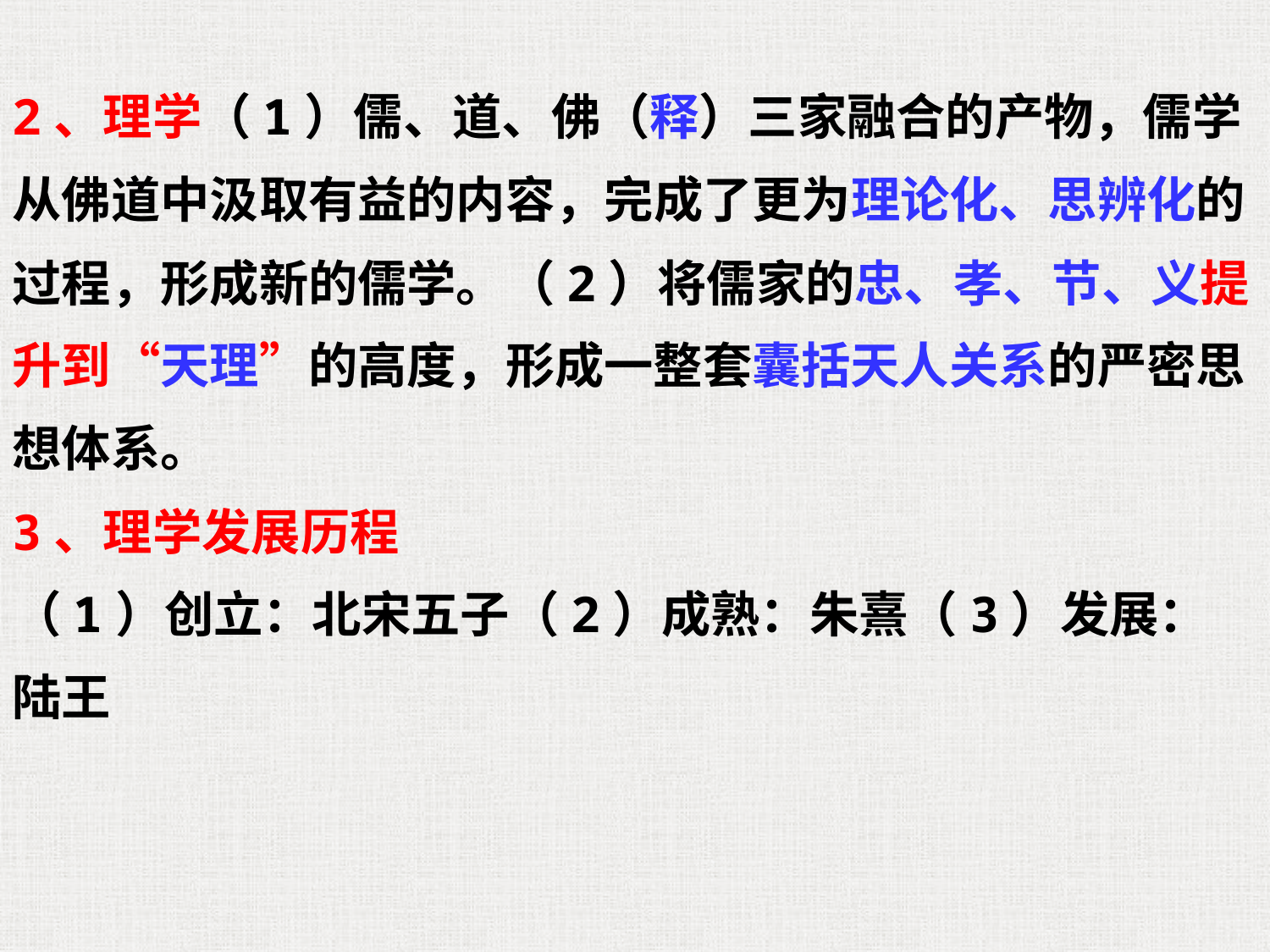

2、理学（1）儒、道、佛（释）三家融合的产物，儒学从佛道中汲取有益的内容，完成了更为理论化、思辨化的过程，形成新的儒学。（2）将儒家的忠、孝、节、义提升到“天理”的高度，形成一整套囊括天人关系的严密思想体系。
3、理学发展历程
（1）创立：北宋五子（2）成熟：朱熹（3）发展：陆王